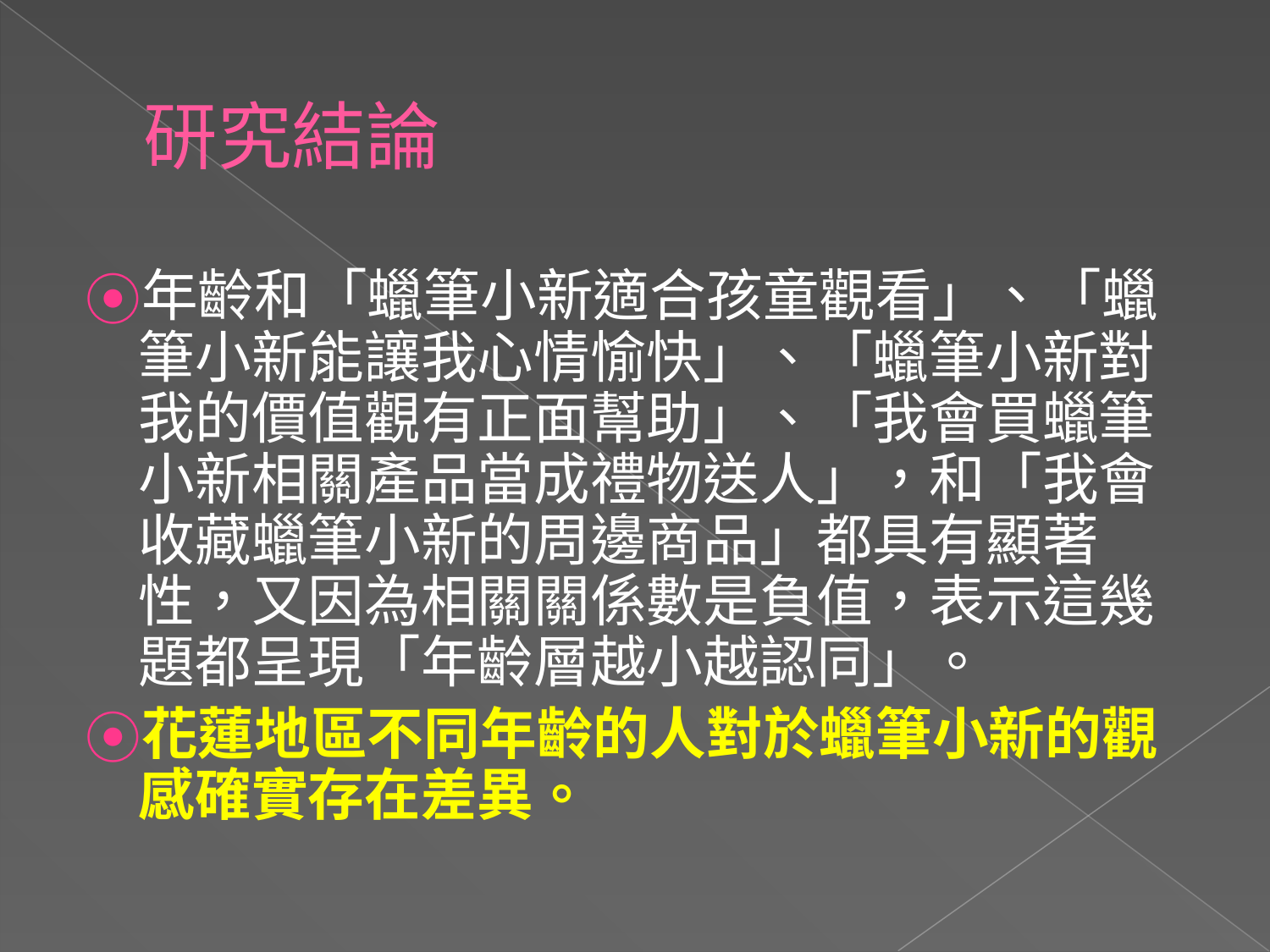

# 研究結論
年齡和「蠟筆小新適合孩童觀看」、「蠟筆小新能讓我心情愉快」、「蠟筆小新對我的價值觀有正面幫助」、「我會買蠟筆小新相關產品當成禮物送人」，和「我會收藏蠟筆小新的周邊商品」都具有顯著性，又因為相關關係數是負值，表示這幾題都呈現「年齡層越小越認同」。
花蓮地區不同年齡的人對於蠟筆小新的觀感確實存在差異。